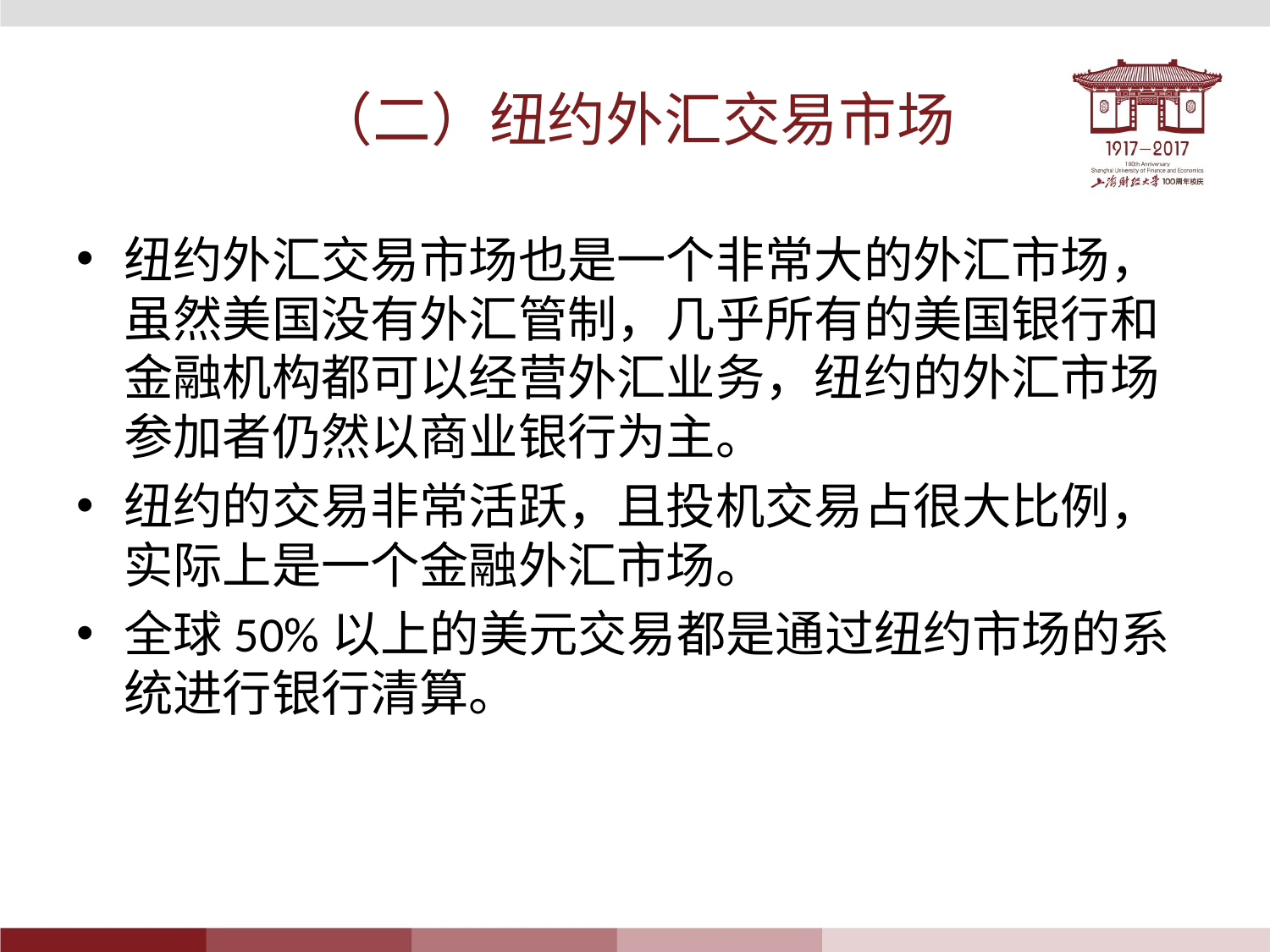

# （二）纽约外汇交易市场
纽约外汇交易市场也是一个非常大的外汇市场，虽然美国没有外汇管制，几乎所有的美国银行和金融机构都可以经营外汇业务，纽约的外汇市场参加者仍然以商业银行为主。
纽约的交易非常活跃，且投机交易占很大比例，实际上是一个金融外汇市场。
全球50%以上的美元交易都是通过纽约市场的系统进行银行清算。